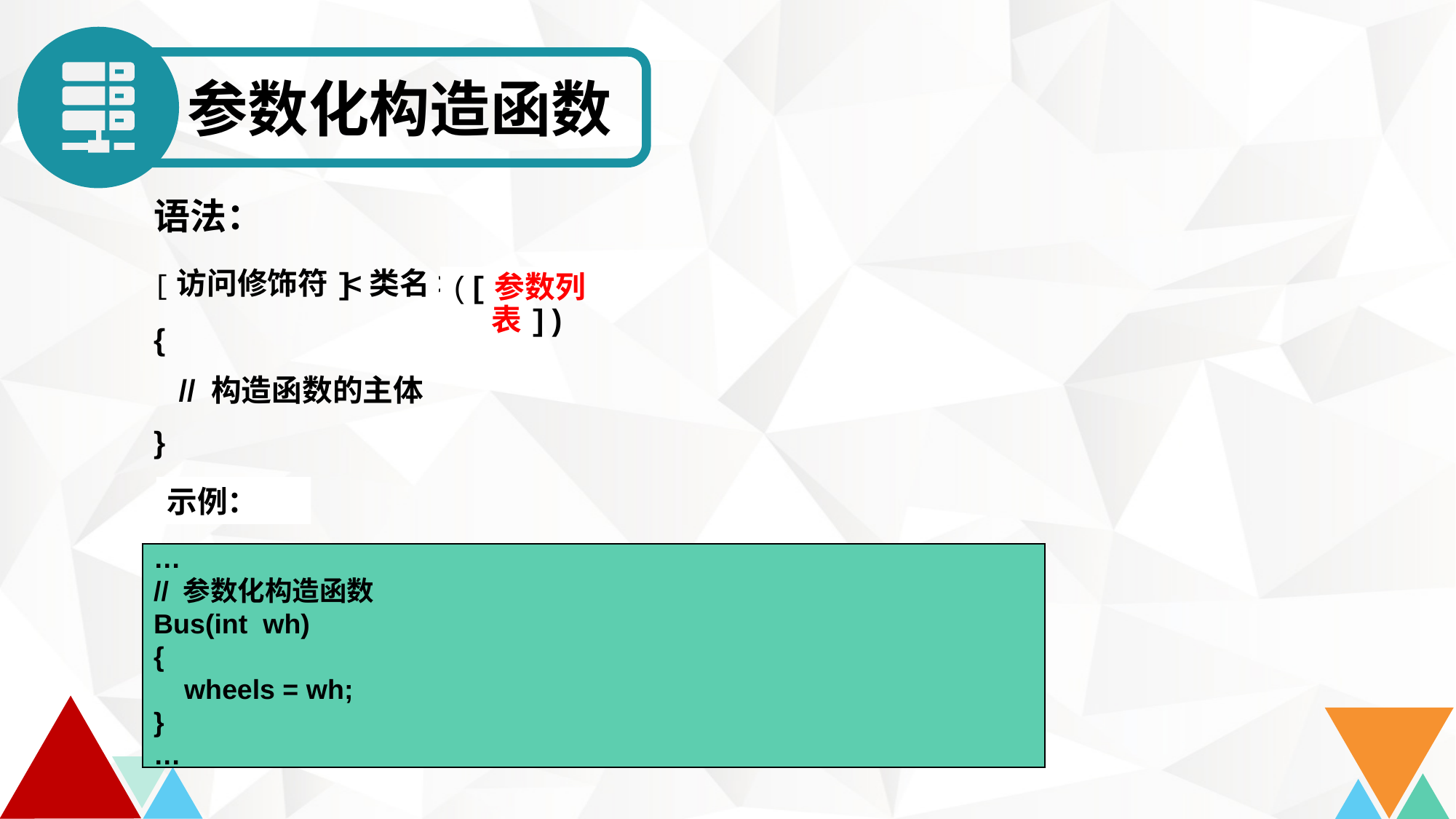

参数化构造函数
语法：
[访问修饰符]
<类名>
([参数列表])
{
   // 构造函数的主体
}
示例：
…
// 参数化构造函数
Bus(int  wh)
{
    wheels = wh;
}
…